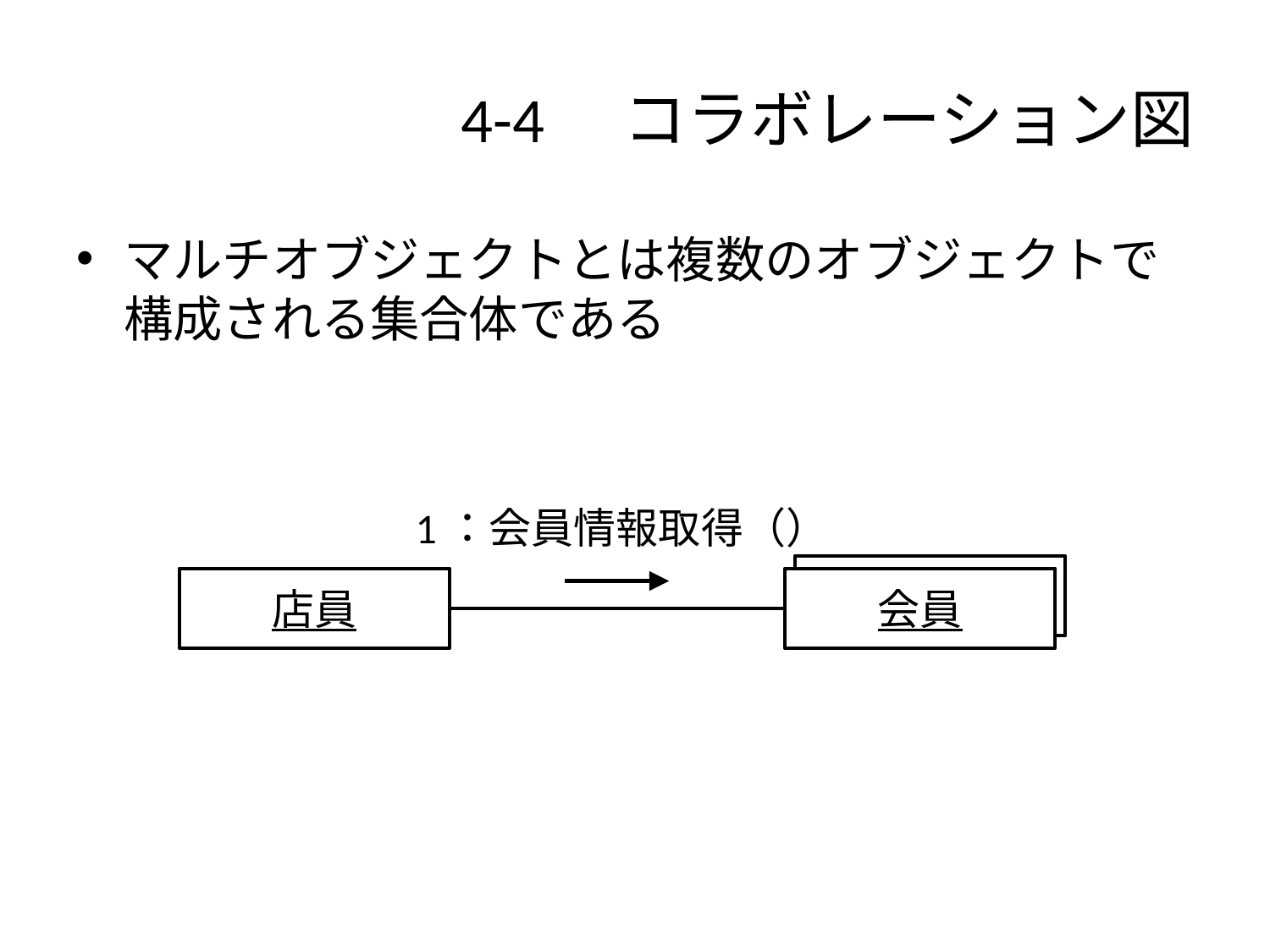

# 4-4　コラボレーション図
マルチオブジェクトとは複数のオブジェクトで構成される集合体である
1：会員情報取得（）
会員
店員
会員